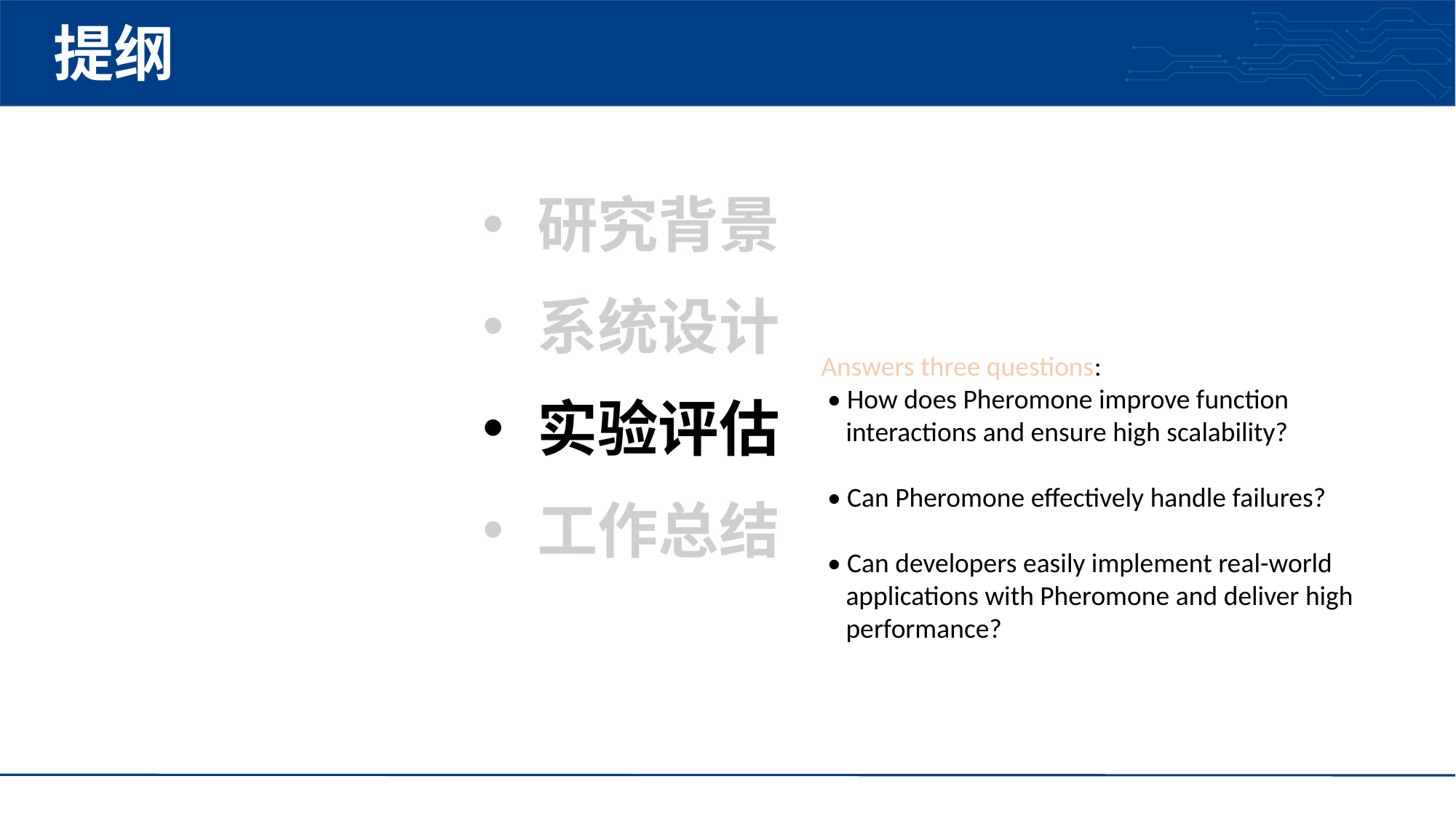

# 提纲
研究背景
系统设计
实验评估
工作总结
Answers three questions:
 • How does Pheromone improve function
    interactions and ensure high scalability?

 • Can Pheromone effectively handle failures?

 • Can developers easily implement real-world
    applications with Pheromone and deliver high
    performance?
23